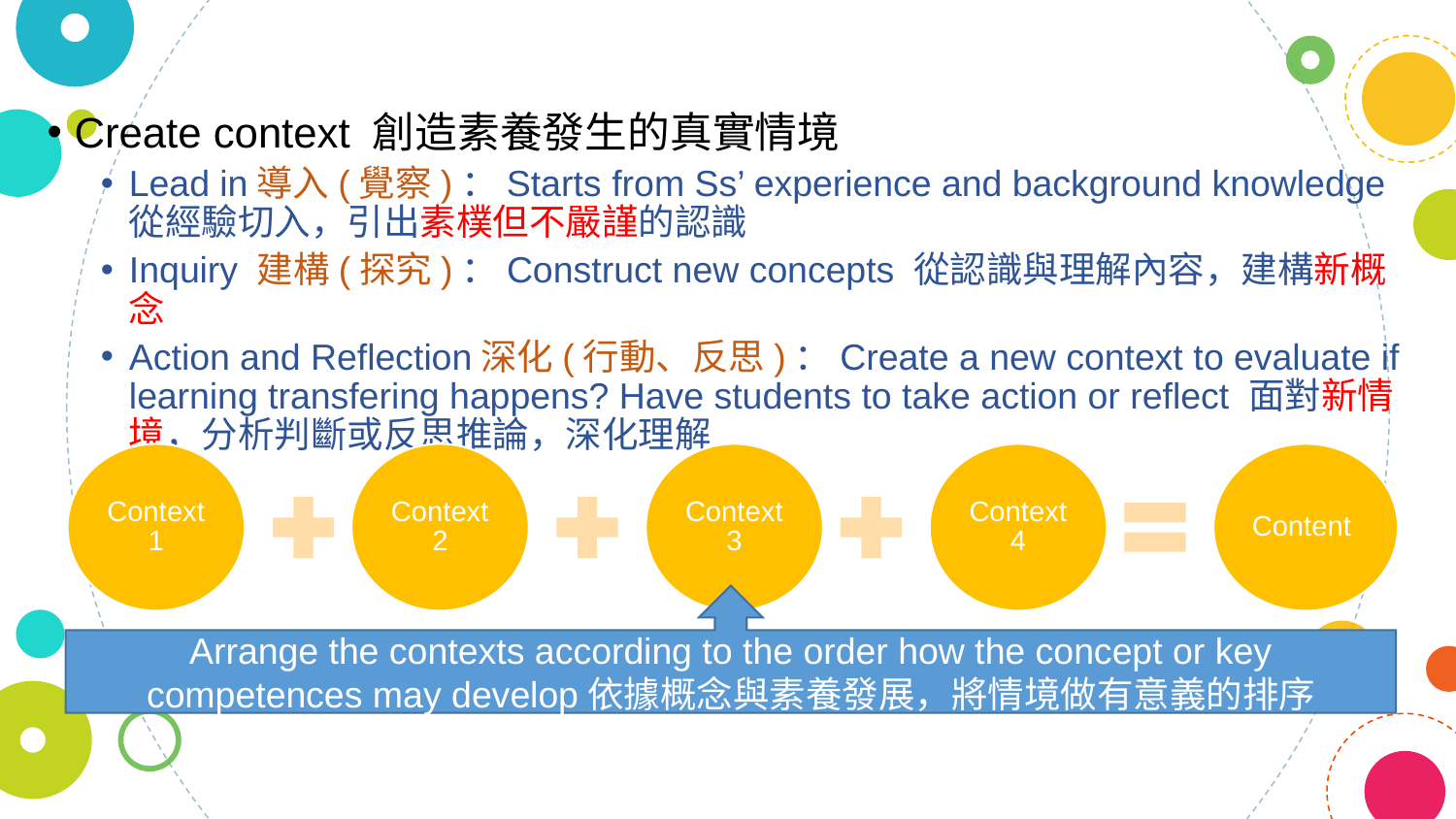

Create context 創造素養發生的真實情境
Lead in導入(覺察)：Starts from Ss’ experience and background knowledge 從經驗切入，引出素樸但不嚴謹的認識
Inquiry 建構(探究)：Construct new concepts 從認識與理解內容，建構新概念
Action and Reflection深化(行動、反思)：Create a new context to evaluate if learning transfering happens? Have students to take action or reflect 面對新情境，分析判斷或反思推論，深化理解
Context
1
Context
2
Context
3
Context
4
Content

Arrange the contexts according to the order how the concept or key competences may develop依據概念與素養發展，將情境做有意義的排序